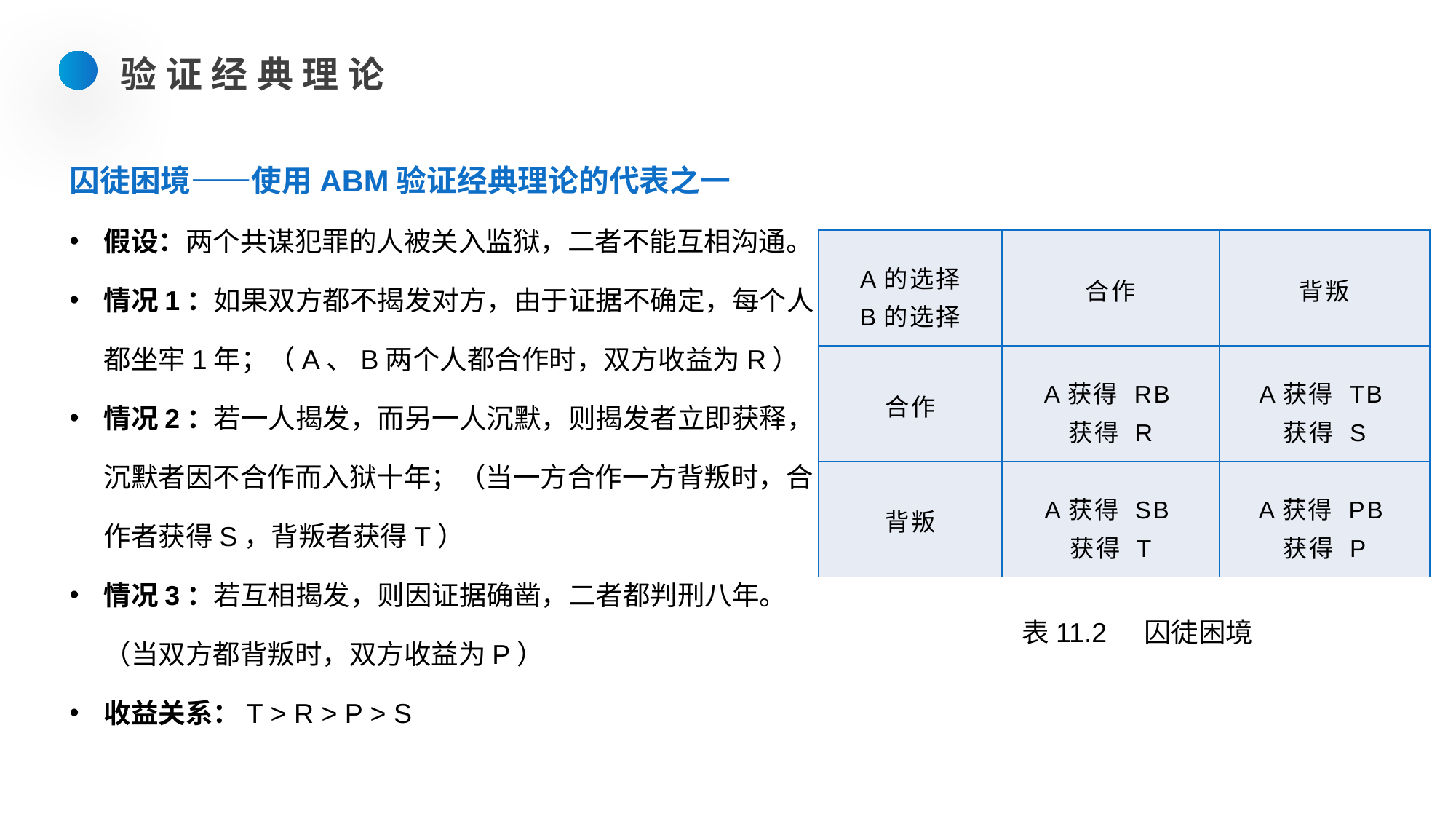

验证经典理论

囚徒困境——使用ABM验证经典理论的代表之一
假设：两个共谋犯罪的人被关入监狱，二者不能互相沟通。
情况1：如果双方都不揭发对方，由于证据不确定，每个人都坐牢1年；（A、B两个人都合作时，双方收益为R）
情况2：若一人揭发，而另一人沉默，则揭发者立即获释，沉默者因不合作而入狱十年；（当一方合作一方背叛时，合作者获得S，背叛者获得T）
情况3：若互相揭发，则因证据确凿，二者都判刑八年。（当双方都背叛时，双方收益为P）
收益关系：T > R > P > S
| A的选择 B的选择 | 合作 | 背叛 |
| --- | --- | --- |
| 合作 | A获得 RB获得 R | A获得 TB获得 S |
| 背叛 | A获得 SB获得 T | A获得 PB获得 P |
Learn More
表11.2    囚徒困境